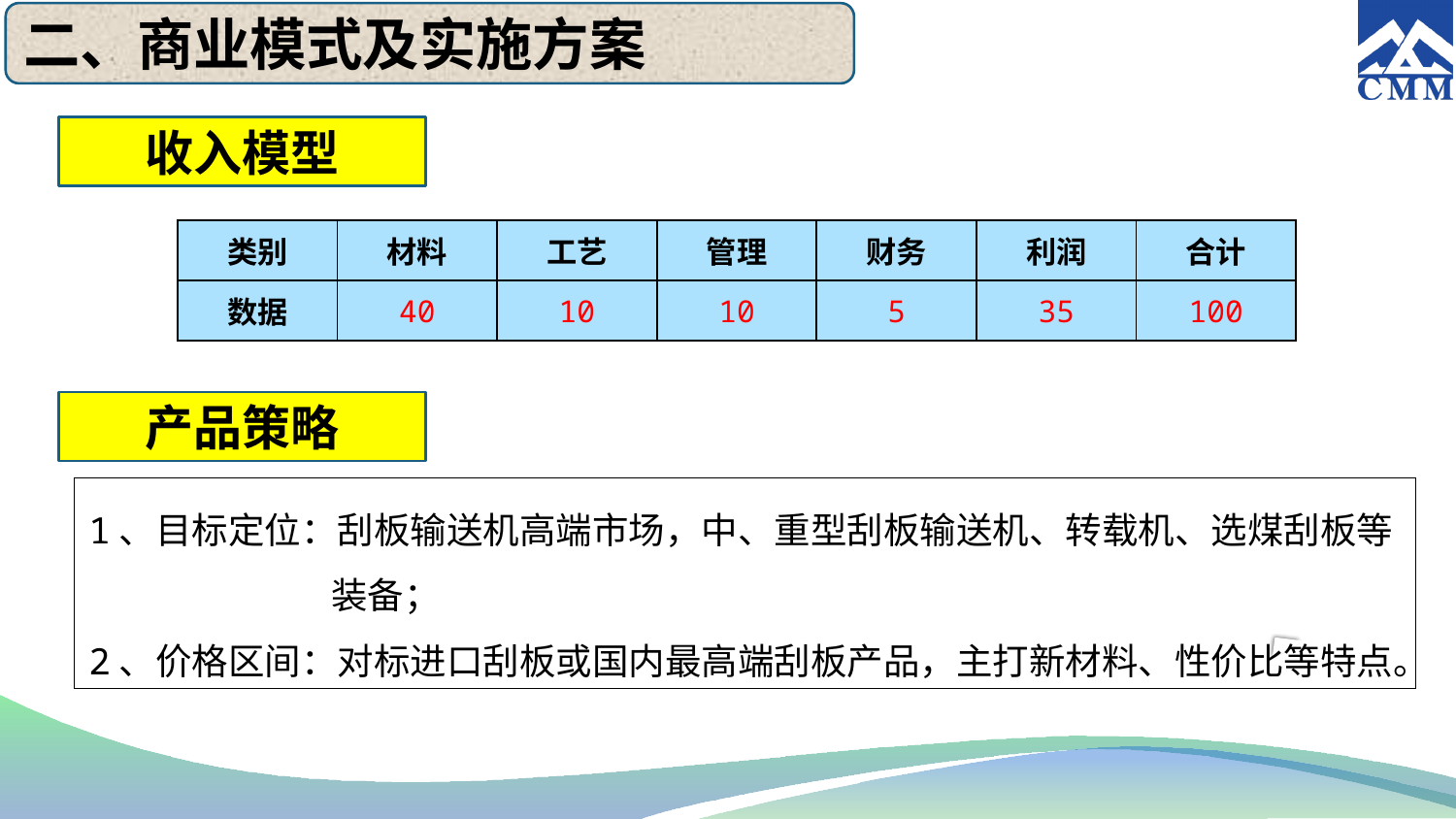

二、商业模式及实施方案
收入模型
| 类别 | 材料 | 工艺 | 管理 | 财务 | 利润 | 合计 |
| --- | --- | --- | --- | --- | --- | --- |
| 数据 | 40 | 10 | 10 | 5 | 35 | 100 |
产品策略
1、目标定位：刮板输送机高端市场，中、重型刮板输送机、转载机、选煤刮板等装备；
2、价格区间：对标进口刮板或国内最高端刮板产品，主打新材料、性价比等特点。